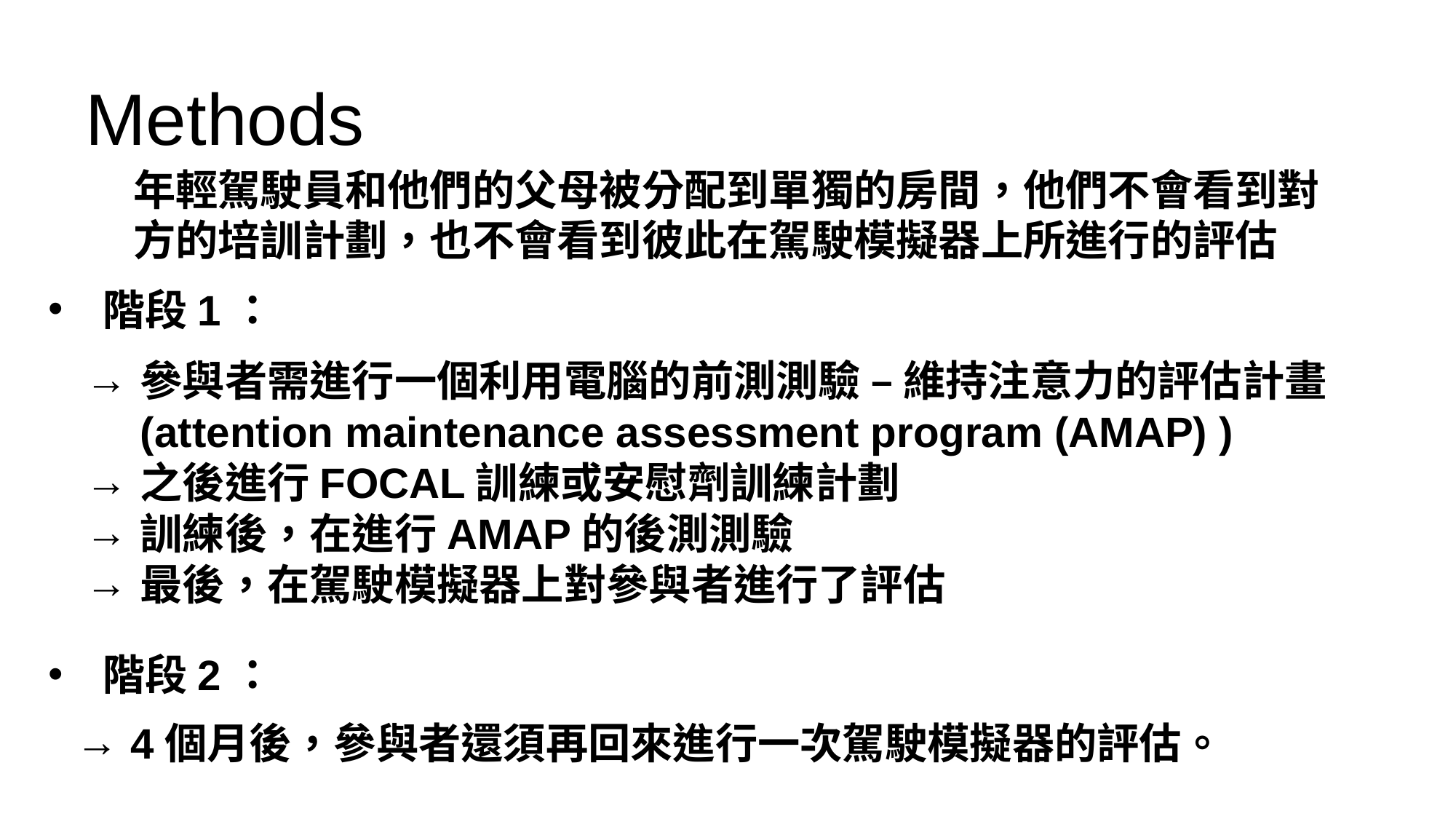

Methods
年輕駕駛員和他們的父母被分配到單獨的房間，他們不會看到對方的培訓計劃，也不會看到彼此在駕駛模擬器上所進行的評估
階段1：
參與者需進行一個利用電腦的前測測驗 – 維持注意力的評估計畫(attention maintenance assessment program (AMAP) )
之後進行FOCAL訓練或安慰劑訓練計劃
訓練後，在進行AMAP的後測測驗
最後，在駕駛模擬器上對參與者進行了評估
階段2：
4個月後，參與者還須再回來進行一次駕駛模擬器的評估。